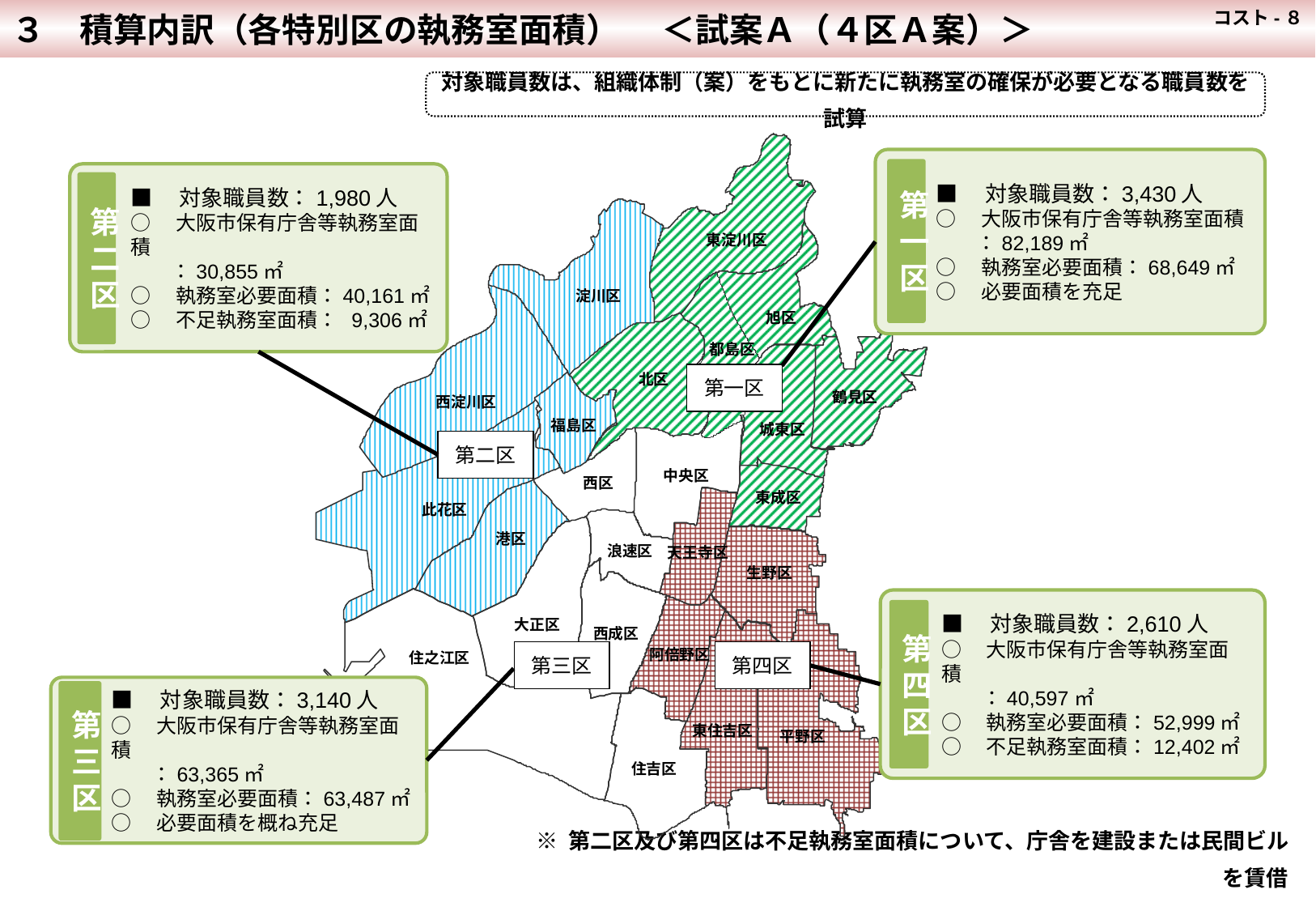

３　積算内訳（各特別区の執務室面積） 　＜試案Ａ（４区Ａ案）＞
 コスト-８
対象職員数は、組織体制（案）をもとに新たに執務室の確保が必要となる職員数を試算

東淀川区
淀川区
旭区
都島区
北区
鶴見区
西淀川区
福島区
城東区
中央区
西区
東成区
此花区
港区
浪速区
天王寺区
生野区
大正区
西成区
阿倍野区
住之江区
東住吉区
平野区
住吉区
■　対象職員数：3,430人
○　大阪市保有庁舎等執務室面積
　　：82,189㎡
○　執務室必要面積：68,649㎡
○　必要面積を充足
第一区
■　対象職員数：1,980人
○　大阪市保有庁舎等執務室面積
　　：30,855㎡
○　執務室必要面積：40,161㎡
○　不足執務室面積：  9,306㎡
第二区
第一区
第二区
■　対象職員数：2,610人
○　大阪市保有庁舎等執務室面積
　　：40,597㎡
○　執務室必要面積：52,999㎡
○　不足執務室面積：12,402㎡
Ｄ
第四区
第三区
第四区
■　対象職員数：3,140人
○　大阪市保有庁舎等執務室面積
　　：63,365㎡
○　執務室必要面積：63,487㎡
○　必要面積を概ね充足
第三区
※ 第二区及び第四区は不足執務室面積について、庁舎を建設または民間ビルを賃借